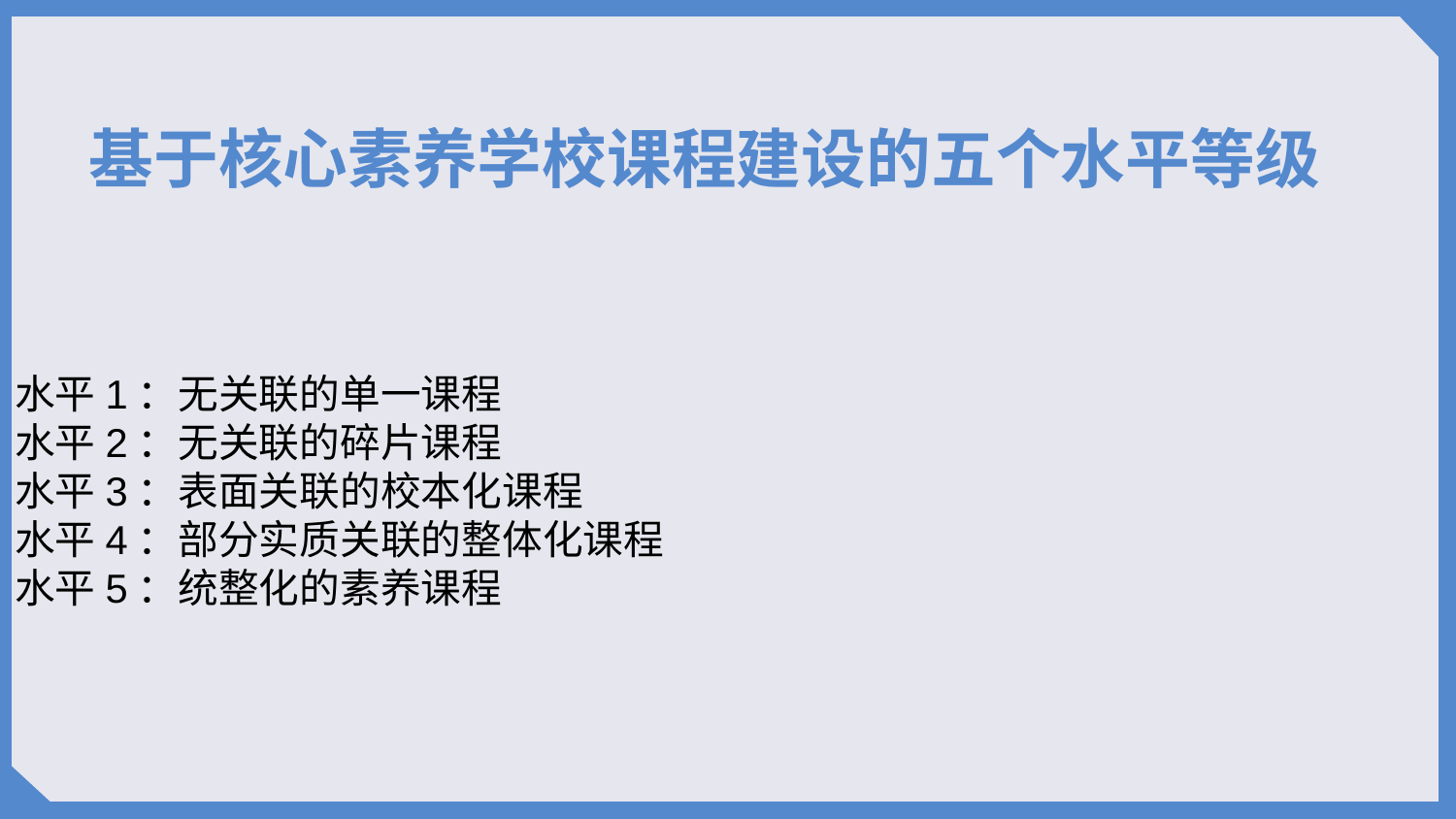

# 基于核心素养学校课程建设的五个水平等级
水平1：无关联的单一课程
水平2：无关联的碎片课程
水平3：表面关联的校本化课程
水平4：部分实质关联的整体化课程
水平5：统整化的素养课程